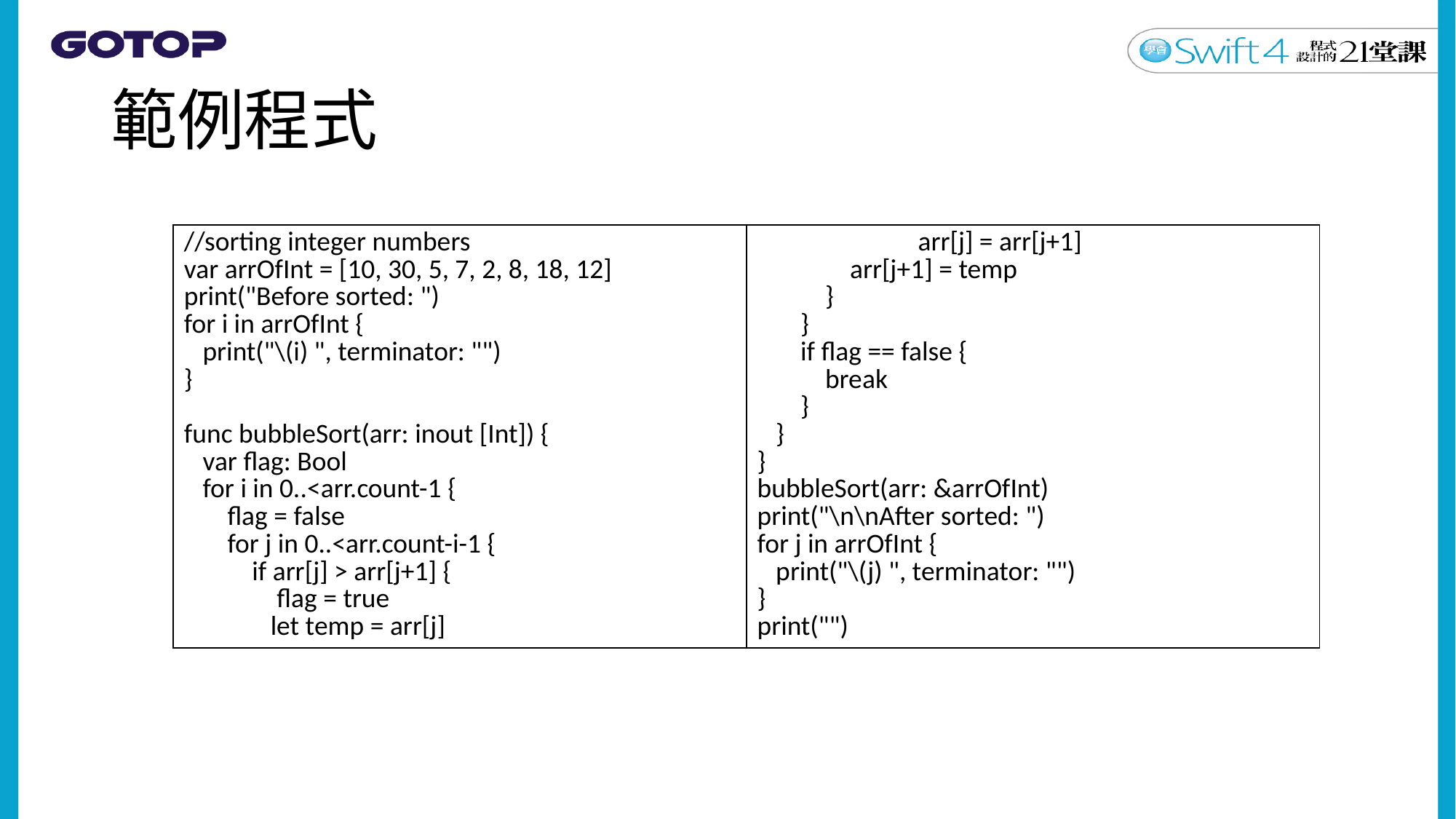

# 範例程式
| //sorting integer numbers var arrOfInt = [10, 30, 5, 7, 2, 8, 18, 12] print("Before sorted: ") for i in arrOfInt { print("\(i) ", terminator: "") } func bubbleSort(arr: inout [Int]) { var flag: Bool for i in 0..<arr.count-1 { flag = false for j in 0..<arr.count-i-1 { if arr[j] > arr[j+1] { flag = true let temp = arr[j] | arr[j] = arr[j+1] arr[j+1] = temp } } if flag == false { break } } } bubbleSort(arr: &arrOfInt) print("\n\nAfter sorted: ") for j in arrOfInt { print("\(j) ", terminator: "") } print("") |
| --- | --- |